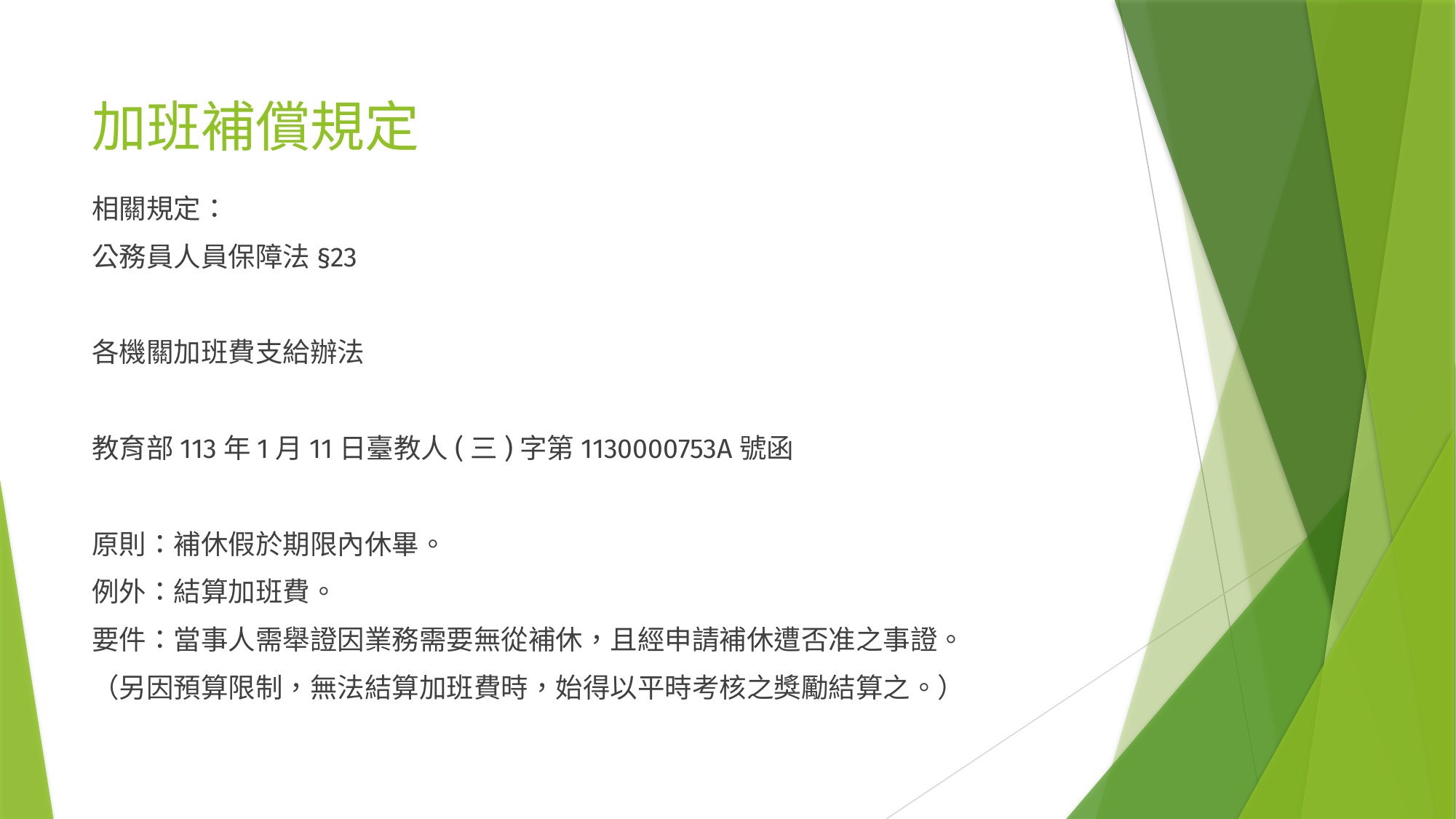

# 加班補償規定
相關規定：
公務員人員保障法§23

各機關加班費支給辦法

教育部113年1月11日臺教人(三)字第1130000753A號函

原則：補休假於期限內休畢。
例外：結算加班費。
要件：當事人需舉證因業務需要無從補休，且經申請補休遭否准之事證。
（另因預算限制，無法結算加班費時，始得以平時考核之獎勵結算之。）